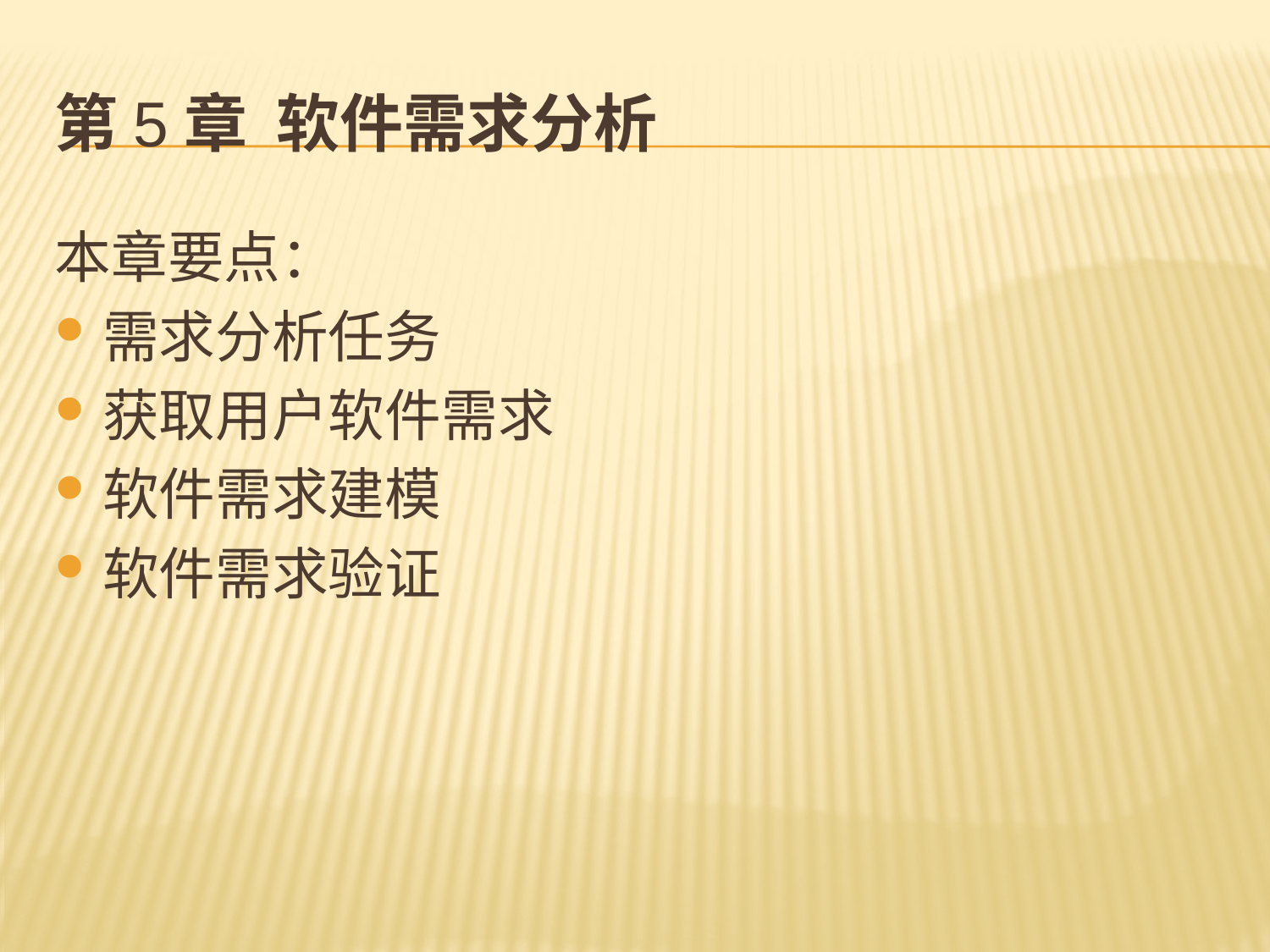

# 第5章  软件需求分析
本章要点：
需求分析任务
获取用户软件需求
软件需求建模
软件需求验证